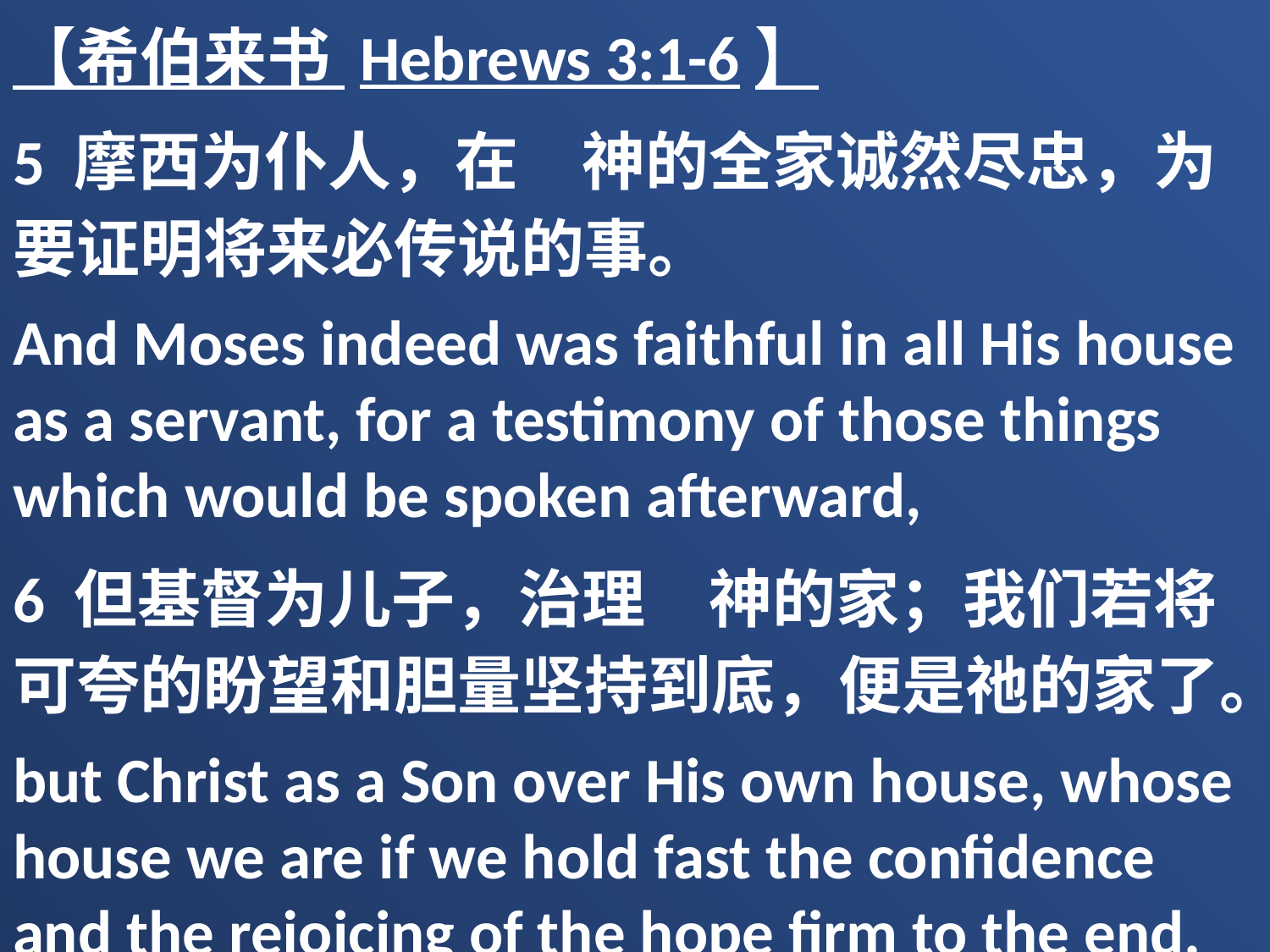

【希伯来书 Hebrews 3:1-6】
5 摩西为仆人，在　神的全家诚然尽忠，为要证明将来必传说的事。
And Moses indeed was faithful in all His house as a servant, for a testimony of those things which would be spoken afterward,
6 但基督为儿子，治理　神的家；我们若将可夸的盼望和胆量坚持到底，便是祂的家了。
but Christ as a Son over His own house, whose house we are if we hold fast the confidence and the rejoicing of the hope firm to the end.